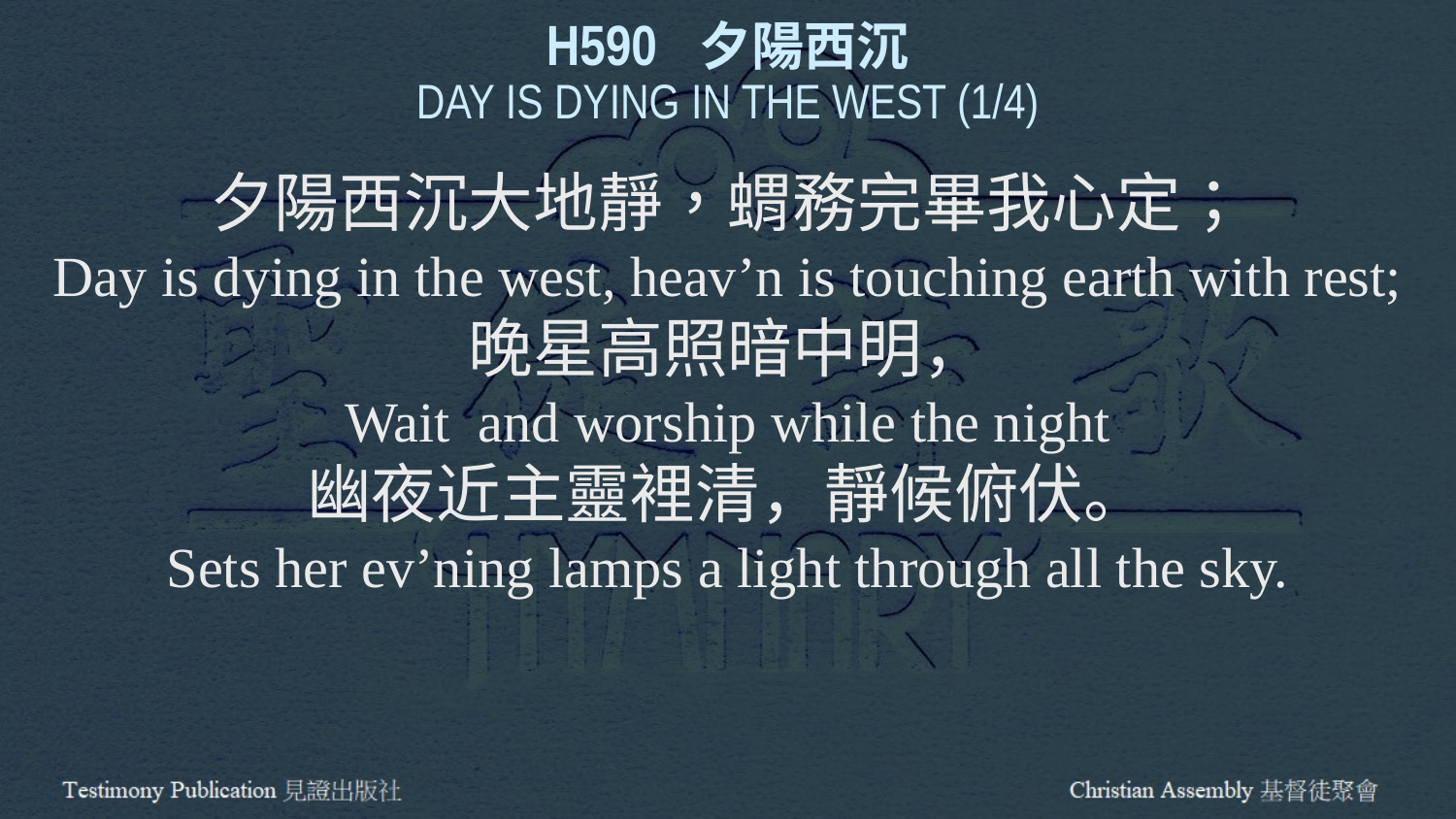

H590  夕陽西沉
DAY IS DYING IN THE WEST (1/4)
夕陽西沉大地靜，蝟務完畢我心定；
Day is dying in the west, heav’n is touching earth with rest;
晚星高照暗中明，
Wait  and worship while the night
幽夜近主靈裡清，靜候俯伏。
Sets her ev’ning lamps a light through all the sky.